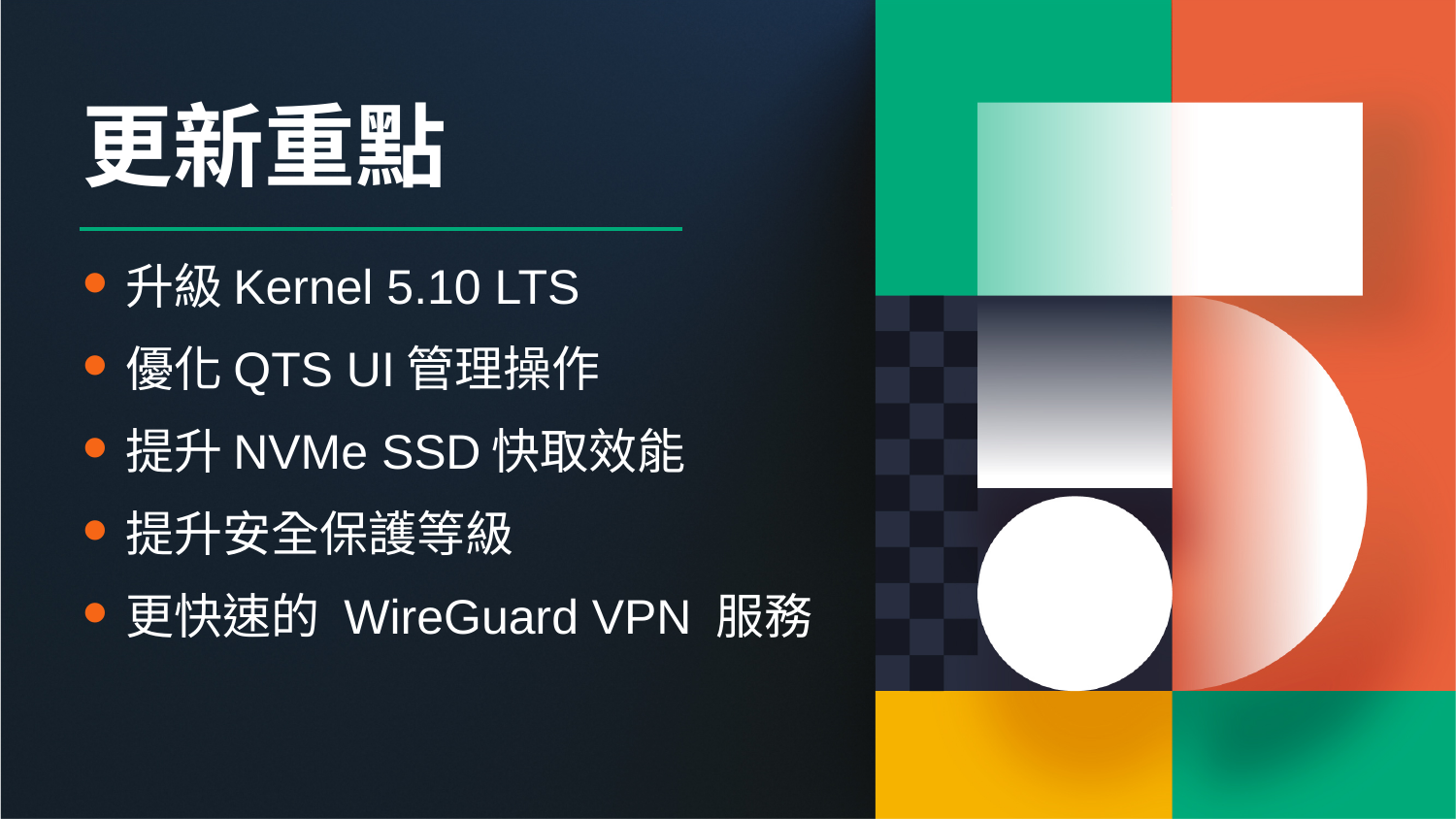

更新重點
升級Kernel 5.10 LTS
優化QTS UI管理操作
提升NVMe SSD快取效能
提升安全保護等級
更快速的 WireGuard VPN 服務